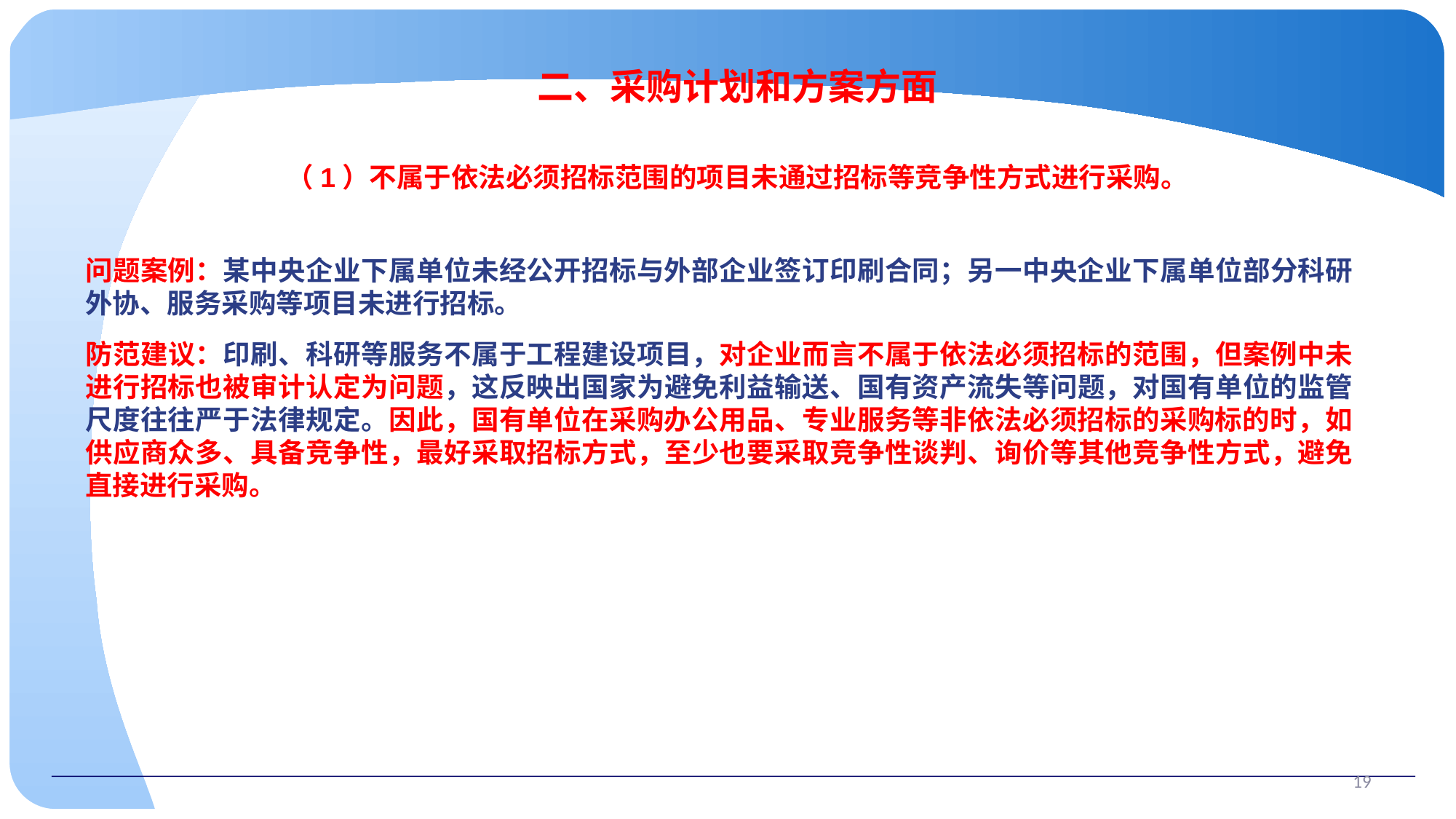

二、采购计划和方案方面

（1）不属于依法必须招标范围的项目未通过招标等竞争性方式进行采购。

问题案例：某中央企业下属单位未经公开招标与外部企业签订印刷合同；另一中央企业下属单位部分科研外协、服务采购等项目未进行招标。
防范建议：印刷、科研等服务不属于工程建设项目，对企业而言不属于依法必须招标的范围，但案例中未进行招标也被审计认定为问题，这反映出国家为避免利益输送、国有资产流失等问题，对国有单位的监管尺度往往严于法律规定。因此，国有单位在采购办公用品、专业服务等非依法必须招标的采购标的时，如供应商众多、具备竞争性，最好采取招标方式，至少也要采取竞争性谈判、询价等其他竞争性方式，避免直接进行采购。
19